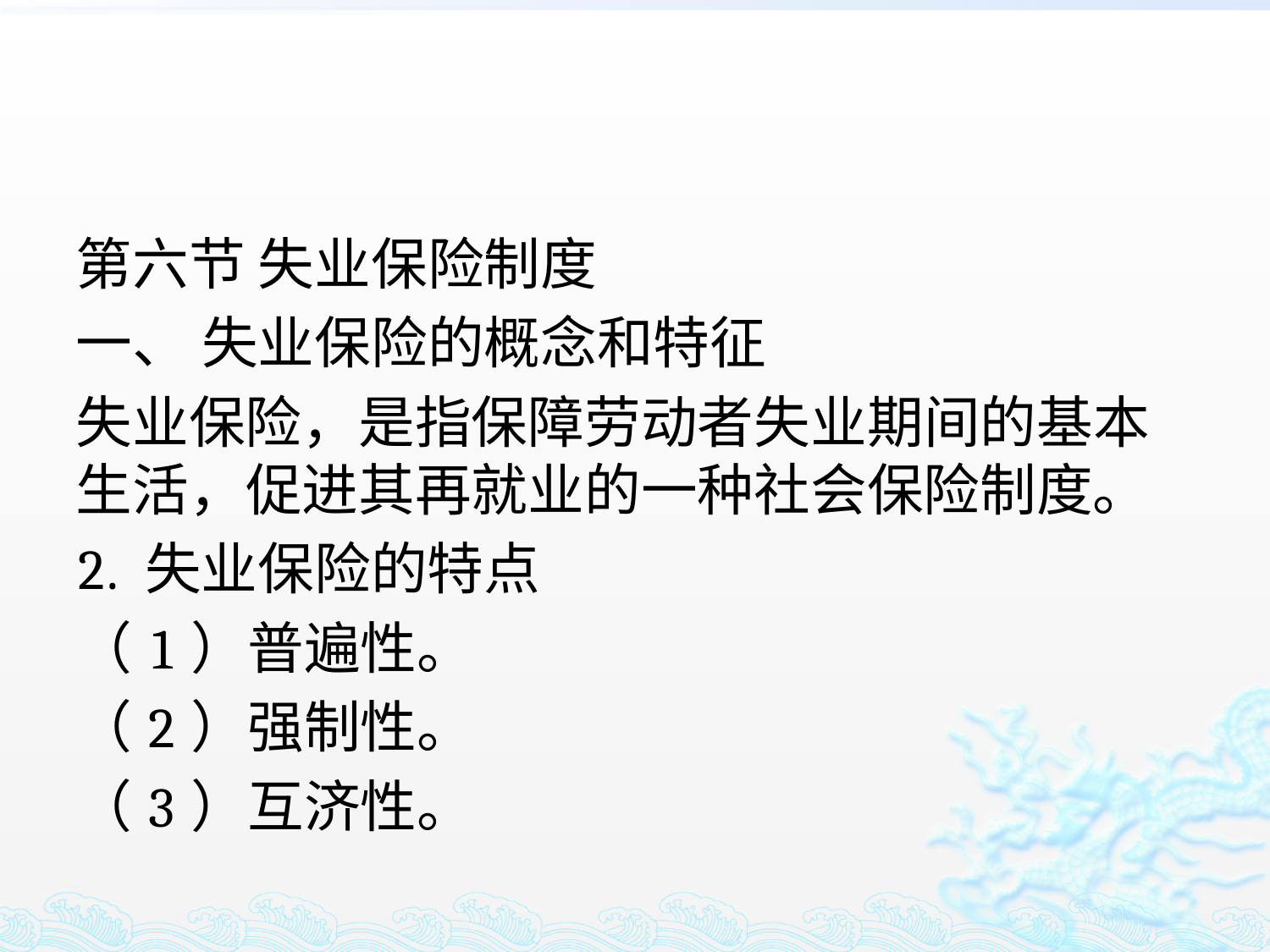

#
第六节 失业保险制度
一、 失业保险的概念和特征
失业保险，是指保障劳动者失业期间的基本生活，促进其再就业的一种社会保险制度。
2. 失业保险的特点
（1）普遍性。
（2）强制性。
（3）互济性。